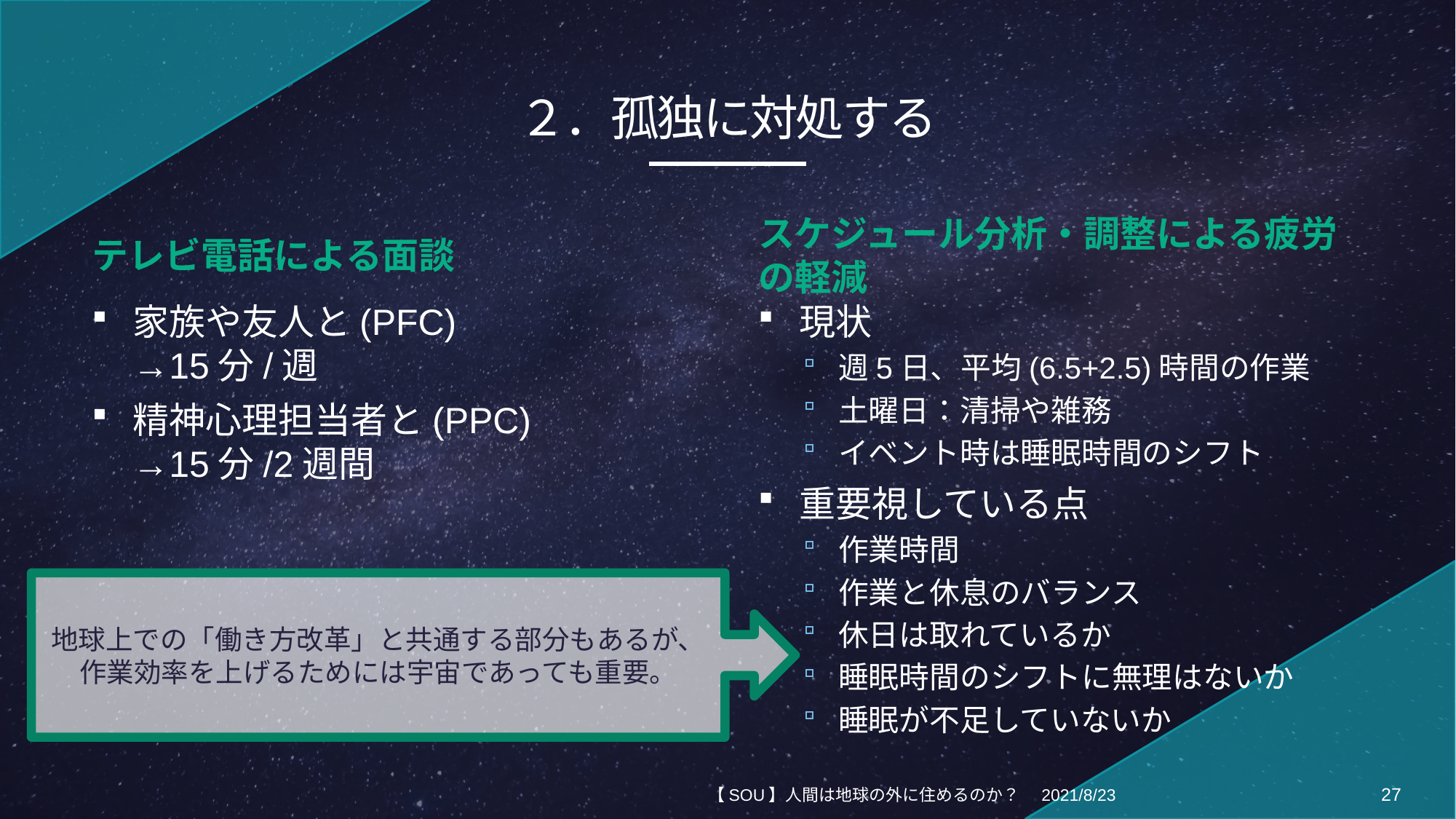

# ２．孤独に対処する
テレビ電話による面談
スケジュール分析・調整による疲労の軽減
家族や友人と(PFC)
→15分/週
精神心理担当者と(PPC)
→15分/2週間
現状
週5日、平均(6.5+2.5)時間の作業
土曜日：清掃や雑務
イベント時は睡眠時間のシフト
重要視している点
作業時間
作業と休息のバランス
休日は取れているか
睡眠時間のシフトに無理はないか
睡眠が不足していないか
地球上での「働き方改革」と共通する部分もあるが、作業効率を上げるためには宇宙であっても重要。
【SOU】人間は地球の外に住めるのか？
2021/8/23
27